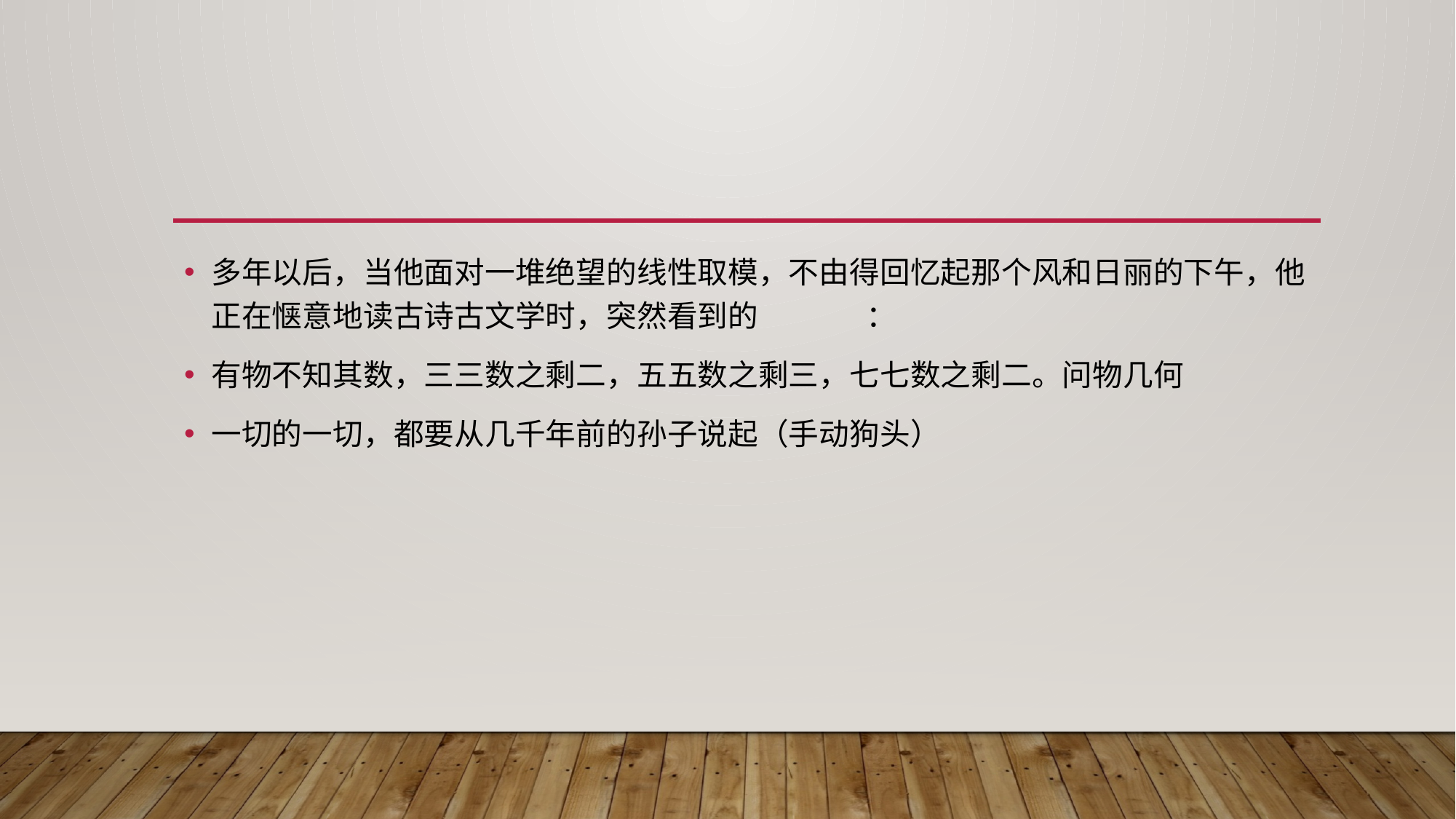

#
多年以后，当他面对一堆绝望的线性取模，不由得回忆起那个风和日丽的下午，他正在惬意地读古诗古文学时，突然看到的	：
有物不知其数，三三数之剩二，五五数之剩三，七七数之剩二。问物几何
一切的一切，都要从几千年前的孙子说起（手动狗头）